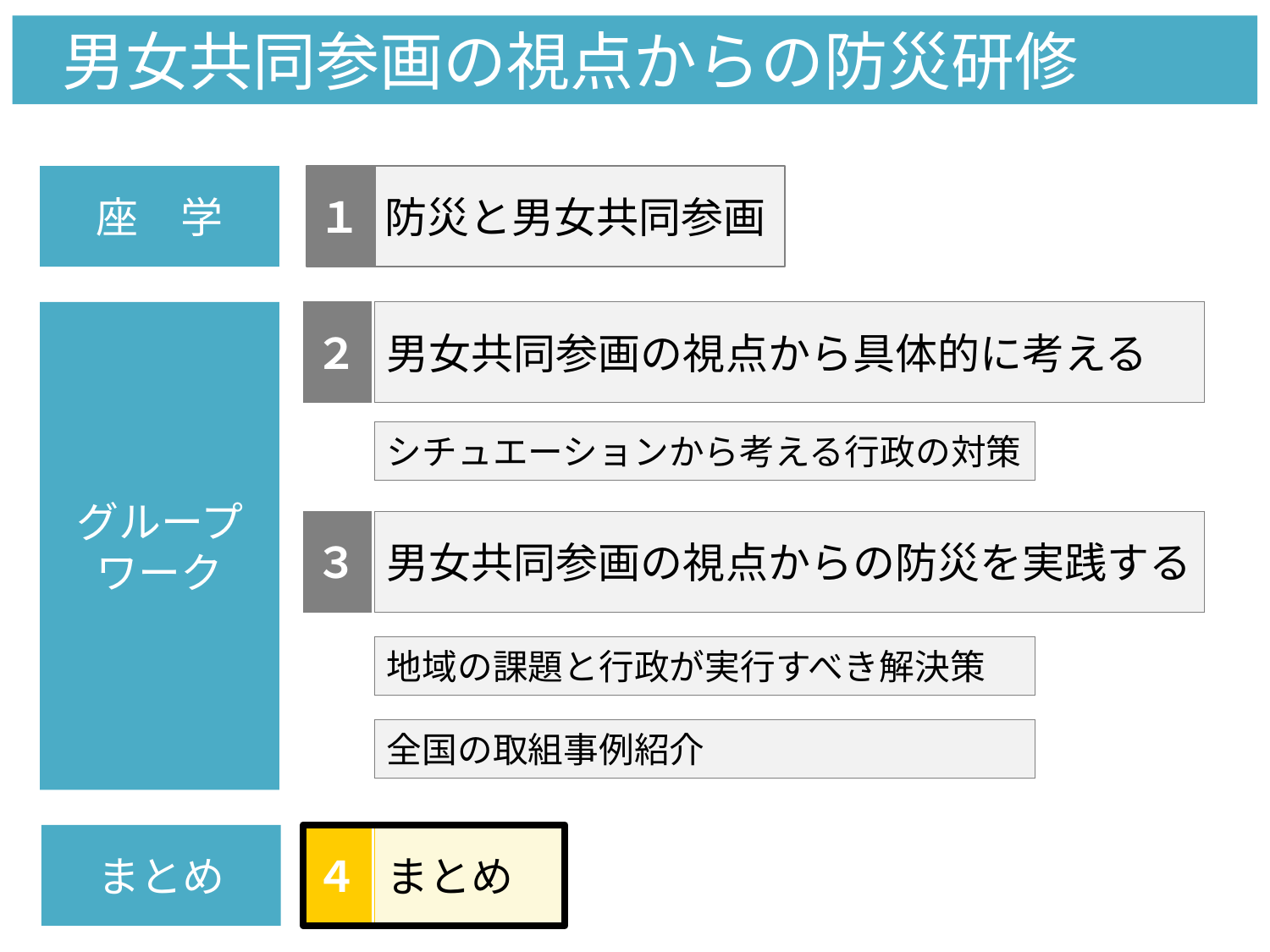

男女共同参画の視点からの防災研修
座　学
１
防災と男女共同参画
グループ
ワーク
２
男女共同参画の視点から具体的に考える
シチュエーションから考える行政の対策
３
男女共同参画の視点からの防災を実践する
地域の課題と行政が実行すべき解決策
全国の取組事例紹介

４
まとめ
まとめ